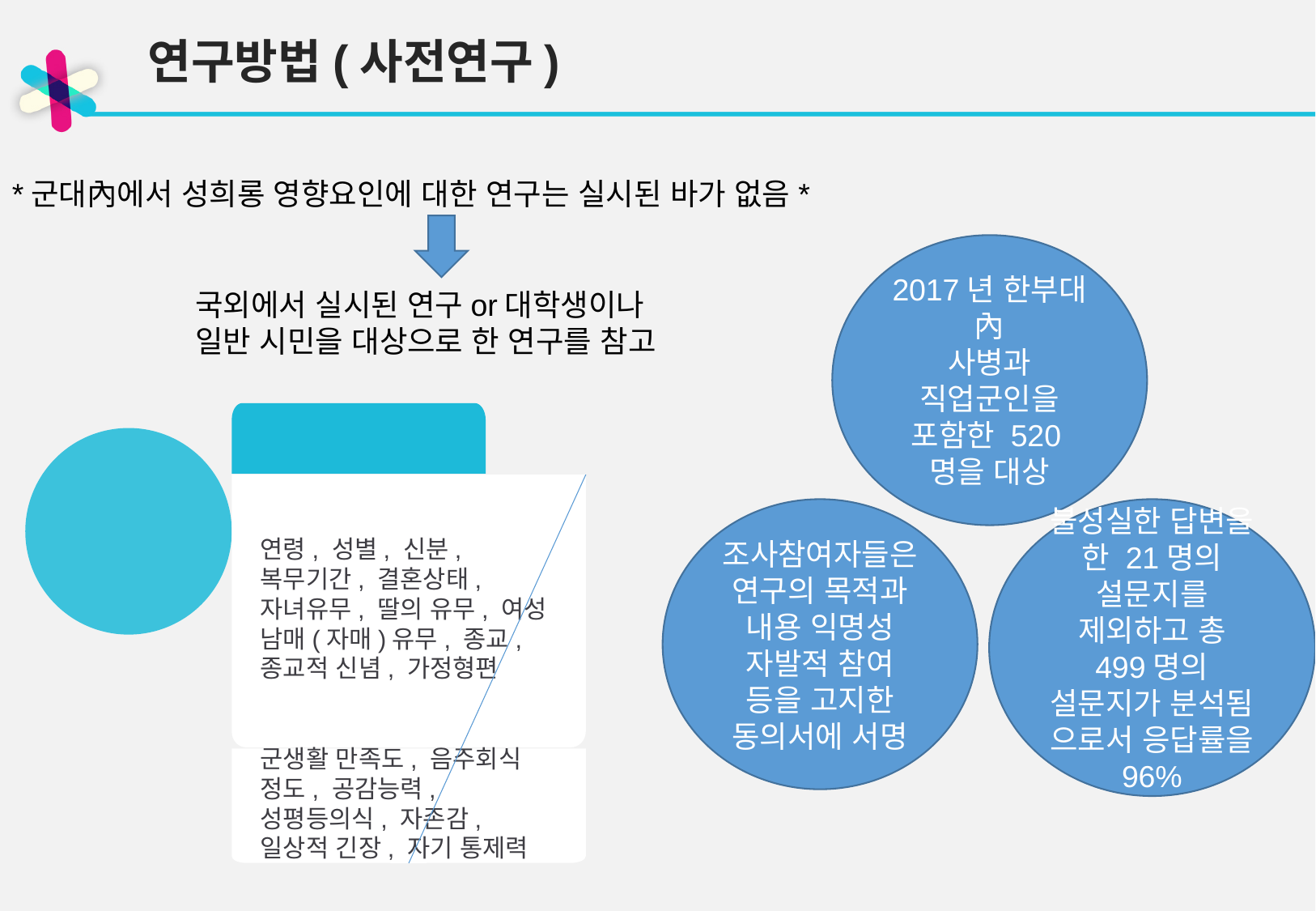

연구방법(사전연구)
*군대內에서 성희롱 영향요인에 대한 연구는 실시된 바가 없음*

2017년 한부대內
사병과 직업군인을 포함한 520명을 대상
국외에서 실시된 연구or대학생이나 일반 시민을 대상으로 한 연구를 참고
인구사회학적요인
영향요인:
연령, 성별, 신분, 복무기간, 결혼상태, 자녀유무, 딸의 유무, 여성 남매(자매)유무, 종교, 종교적 신념, 가정형편
조사참여자들은 연구의 목적과 내용 익명성 자발적 참여 등을 고지한 동의서에 서명
불성실한 답변을 한 21명의 설문지를 제외하고 총 499명의 설문지가 분석됨 으로서 응답률을 96%
군생활 만족도, 음주회식 정도, 공감능력, 성평등의식, 자존감, 일상적 긴장, 자기 통제력